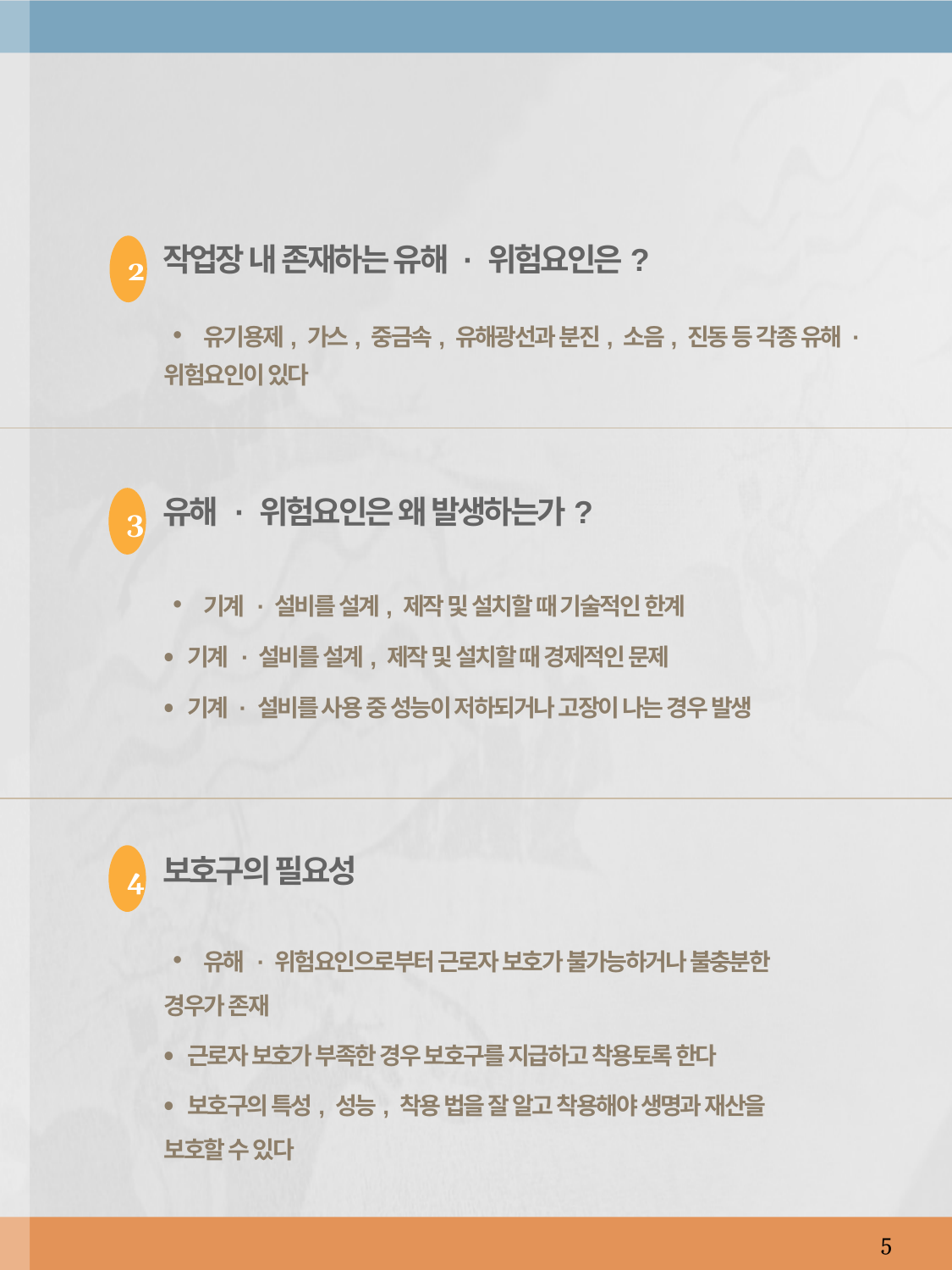

작업장 내 존재하는 유해 · 위험요인은?
2
• 유기용제, 가스, 중금속, 유해광선과 분진, 소음, 진동 등 각종 유해 · 위험요인이 있다

유해 · 위험요인은 왜 발생하는가?
3
• 기계 · 설비를 설계, 제작 및 설치할 때 기술적인 한계
• 기계 · 설비를 설계, 제작 및 설치할 때 경제적인 문제
• 기계 · 설비를 사용 중 성능이 저하되거나 고장이 나는 경우 발생
보호구의 필요성
4
• 유해 · 위험요인으로부터 근로자 보호가 불가능하거나 불충분한 경우가 존재
• 근로자 보호가 부족한 경우 보호구를 지급하고 착용토록 한다
• 보호구의 특성, 성능, 착용 법을 잘 알고 착용해야 생명과 재산을 보호할 수 있다
5